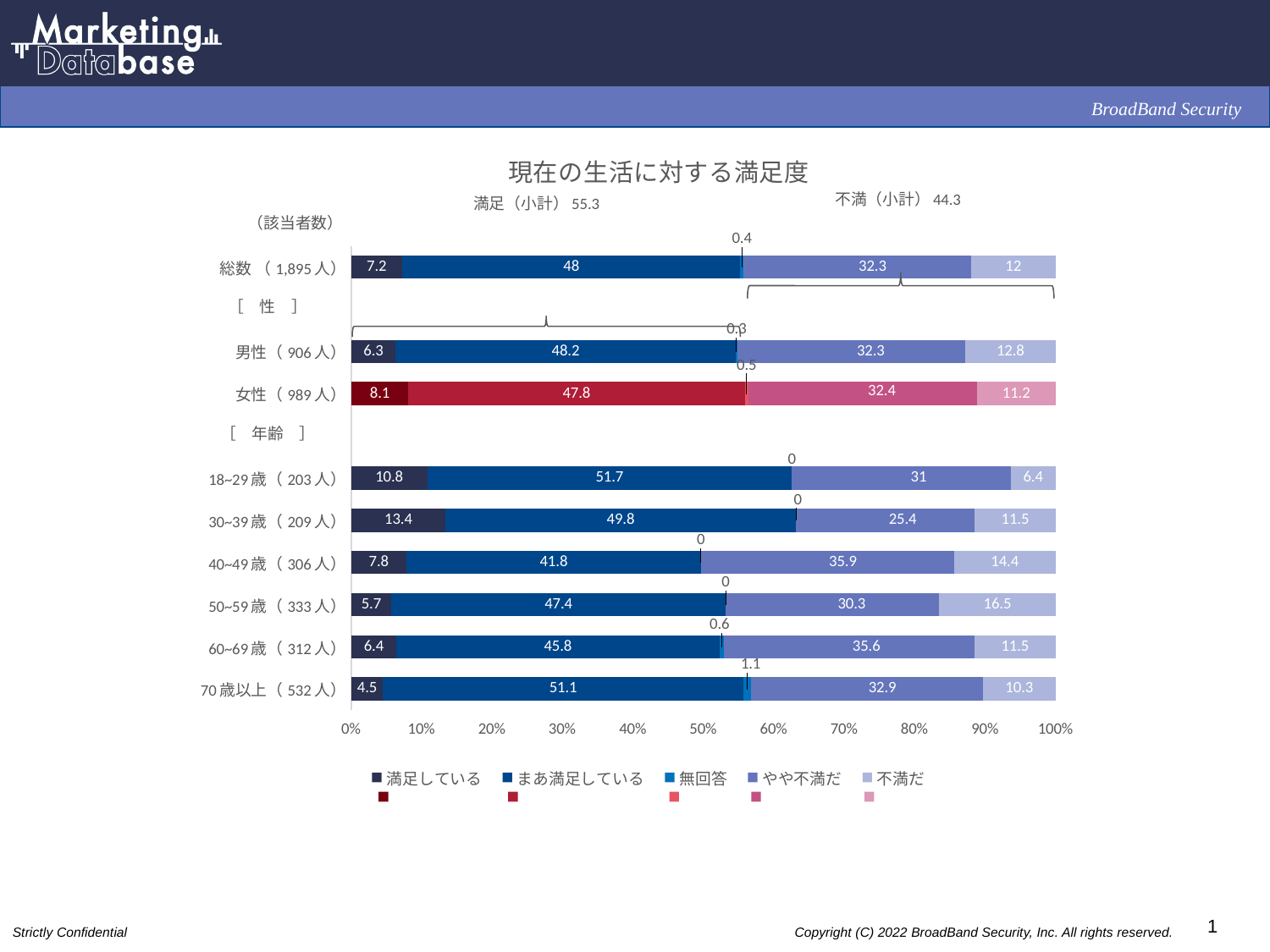

### Chart: 現在の生活に対する満足度

| Category | 満足している | まあ満足している | 無回答 | やや不満だ | 不満だ |
|---|---|---|---|---|---|
| 総数 （1,895人） | 7.2 | 48.0 | 0.4 | 32.3 | 12.0 |
|  | None | None | None | None | None |
| 男性（906人） | 6.3 | 48.2 | 0.3 | 32.3 | 12.8 |
| 女性（989人） | 8.1 | 47.8 | 0.5 | 32.4 | 11.2 |
|  | None | None | None | None | None |
| 18~29歳（203人） | 10.8 | 51.7 | 0.0 | 31.0 | 6.4 |
| 30~39歳（209人） | 13.4 | 49.8 | 0.0 | 25.4 | 11.5 |
| 40~49歳（306人） | 7.8 | 41.8 | 0.0 | 35.9 | 14.4 |
| 50~59歳（333人） | 5.7 | 47.4 | 0.0 | 30.3 | 16.5 |
| 60~69歳（312人） | 6.4 | 45.8 | 0.6 | 35.6 | 11.5 |
| 70歳以上（532人） | 4.5 | 51.1 | 1.1 | 32.9 | 10.3 |